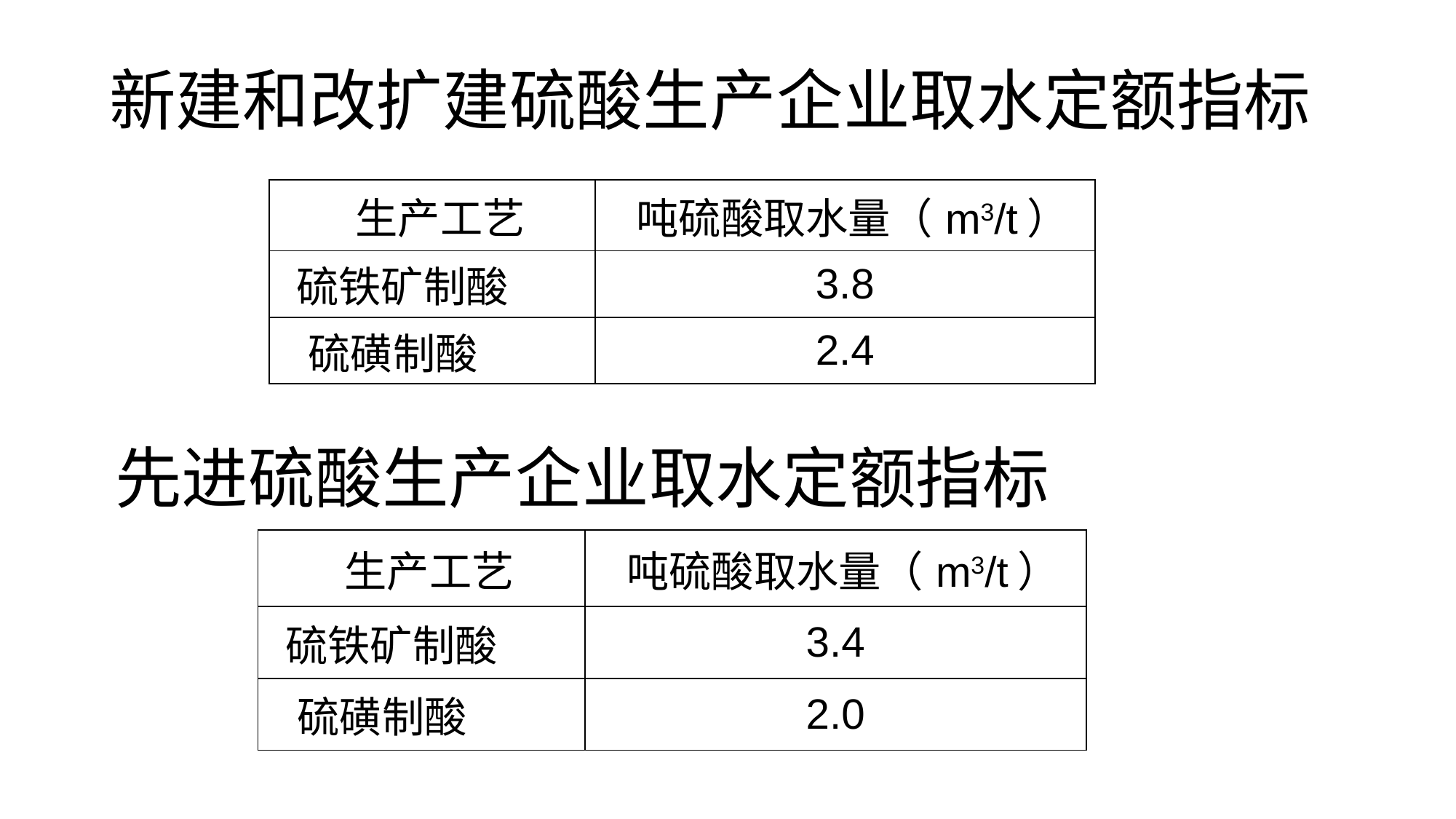

# 新建和改扩建硫酸生产企业取水定额指标
| 生产工艺 | 吨硫酸取水量（m3/t） |
| --- | --- |
| 硫铁矿制酸 | 3.8 |
| 硫磺制酸 | 2.4 |
先进硫酸生产企业取水定额指标
| 生产工艺 | 吨硫酸取水量（m3/t） |
| --- | --- |
| 硫铁矿制酸 | 3.4 |
| 硫磺制酸 | 2.0 |